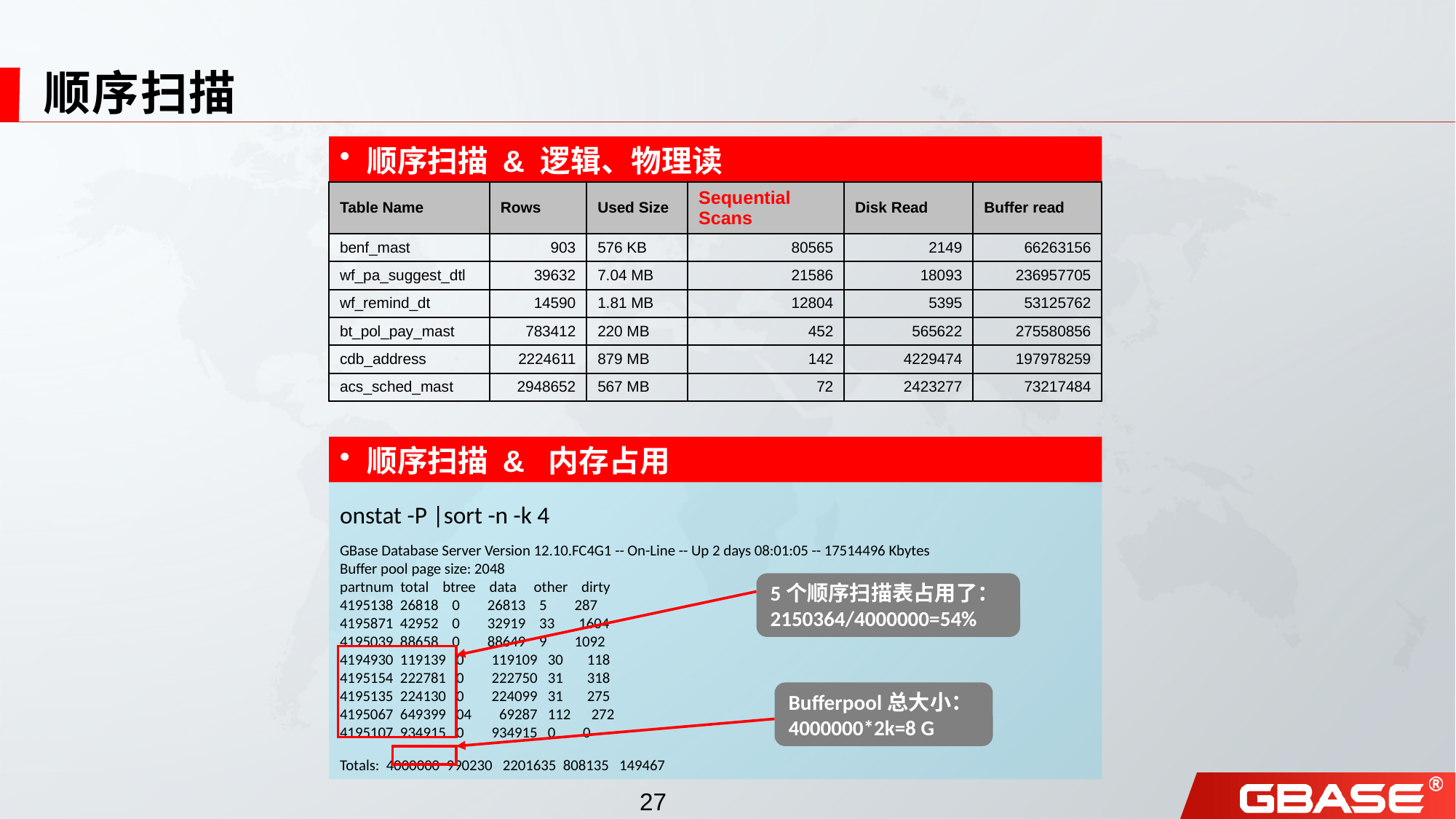

# 顺序扫描
顺序扫描 & 逻辑、物理读
| Table Name | Rows | Used Size | Sequential Scans | Disk Read | Buffer read |
| --- | --- | --- | --- | --- | --- |
| benf\_mast | 903 | 576 KB | 80565 | 2149 | 66263156 |
| wf\_pa\_suggest\_dtl | 39632 | 7.04 MB | 21586 | 18093 | 236957705 |
| wf\_remind\_dt | 14590 | 1.81 MB | 12804 | 5395 | 53125762 |
| bt\_pol\_pay\_mast | 783412 | 220 MB | 452 | 565622 | 275580856 |
| cdb\_address | 2224611 | 879 MB | 142 | 4229474 | 197978259 |
| acs\_sched\_mast | 2948652 | 567 MB | 72 | 2423277 | 73217484 |
顺序扫描 &  内存占用

onstat -P |sort -n -k 4

GBase Database Server Version 12.10.FC4G1 -- On-Line -- Up 2 days 08:01:05 -- 17514496 Kbytes
Buffer pool page size: 2048
partnum  total    btree    data     other    dirty
4195138  26818    0        26813    5        287
4195871  42952    0        32919    33       1604
4195039  88658    0        88649    9        1092
4194930  119139   0        119109   30       118
4195154  222781   0        222750   31       318
4195135  224130   0        224099   31       275
4195067  649399   04        69287   112      272
4195107  934915   0        934915   0        0

Totals:  4000000  990230   2201635  808135   149467
5个顺序扫描表占用了：
2150364/4000000=54%

Bufferpool总大小：
4000000*2k=8 G